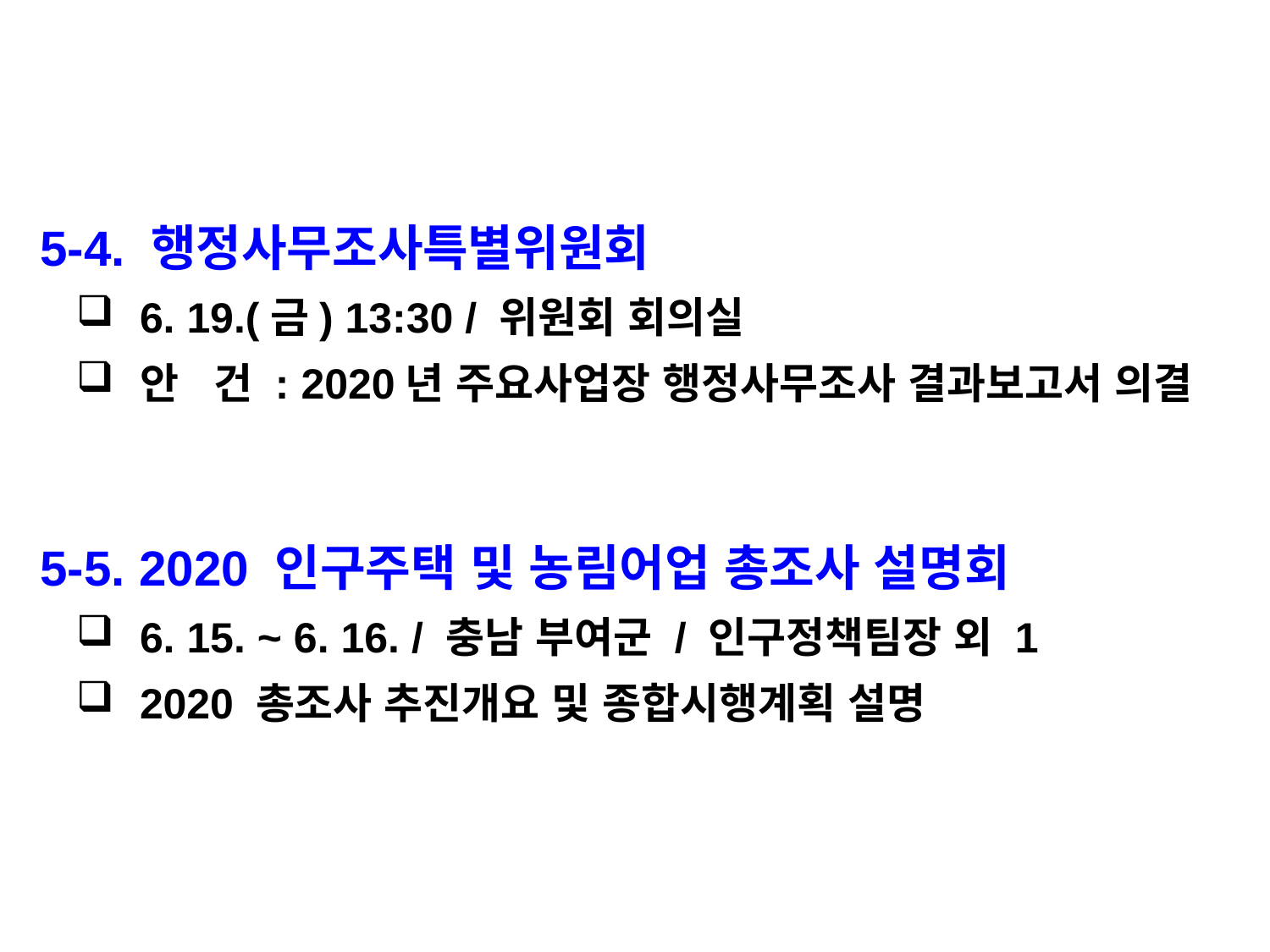

5-4. 행정사무조사특별위원회
6. 19.(금) 13:30 / 위원회 회의실
안   건 : 2020년 주요사업장 행정사무조사 결과보고서 의결

  5-5. 2020 인구주택 및 농림어업 총조사 설명회
6. 15. ~ 6. 16. / 충남 부여군 / 인구정책팀장 외 1
2020 총조사 추진개요 및 종합시행계획 설명